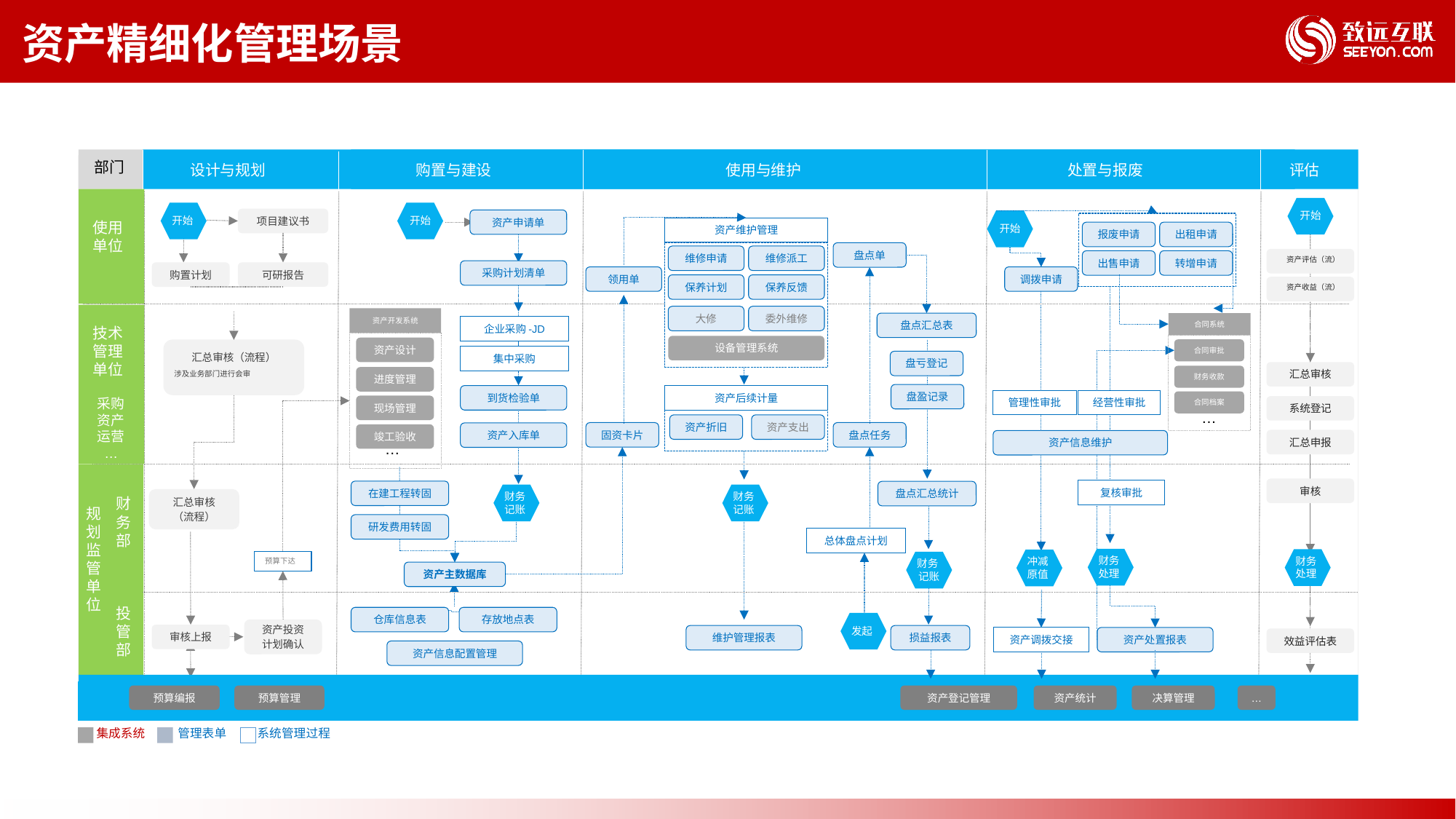

资产精细化管理场景

部门
设计与规划
购置与建设
使用与维护
处置与报废
评估

开始

开始

开始
项目建议书
资产申请单

开始
使用
单位

资产维护管理
报废申请
出租申请
出售申请
转增申请

盘点单
维修申请
维修派工

资产评估（流）
采购计划清单
购置计划
可研报告
领用单
调拨申请
保养计划
保养反馈

资产收益（流）

大修
委外维修
资产开发系统

资产设计
进度管理
现场管理
竣工验收
…
盘点汇总表
合同系统

合同审批
财务收款
合同档案
…
企业采购-JD
技术
管理
单位
设备管理系统
汇总审核（流程）
涉及业务部门进行会审
集中采购
盘亏登记
汇总审核
盘盈记录
到货检验单
资产后续计量
采购
资产
运营
…
管理性审批
经营性审批
系统登记

资产折旧
资产支出
固资卡片
盘点任务
资产入库单
汇总申报
资产信息维护

审核
复核审批

规
划
监
管
单
位
在建工程转固
盘点汇总统计
财务
记账
财务
记账

财
务
部
汇总审核
（流程）
研发费用转固
总体盘点计划
财务
处理

财务
处理

冲减
原值

预算下达
财务
记账

资产主数据库
投
管
部
仓库信息表
存放地点表

资产投资
计划确认
发起
审核上报
维护管理报表
损益报表
资产调拨交接
资产处置报表
效益评估表
资产信息配置管理

预算编报
预算管理
资产登记管理
资产统计
决算管理
…
集成系统
管理表单
系统管理过程